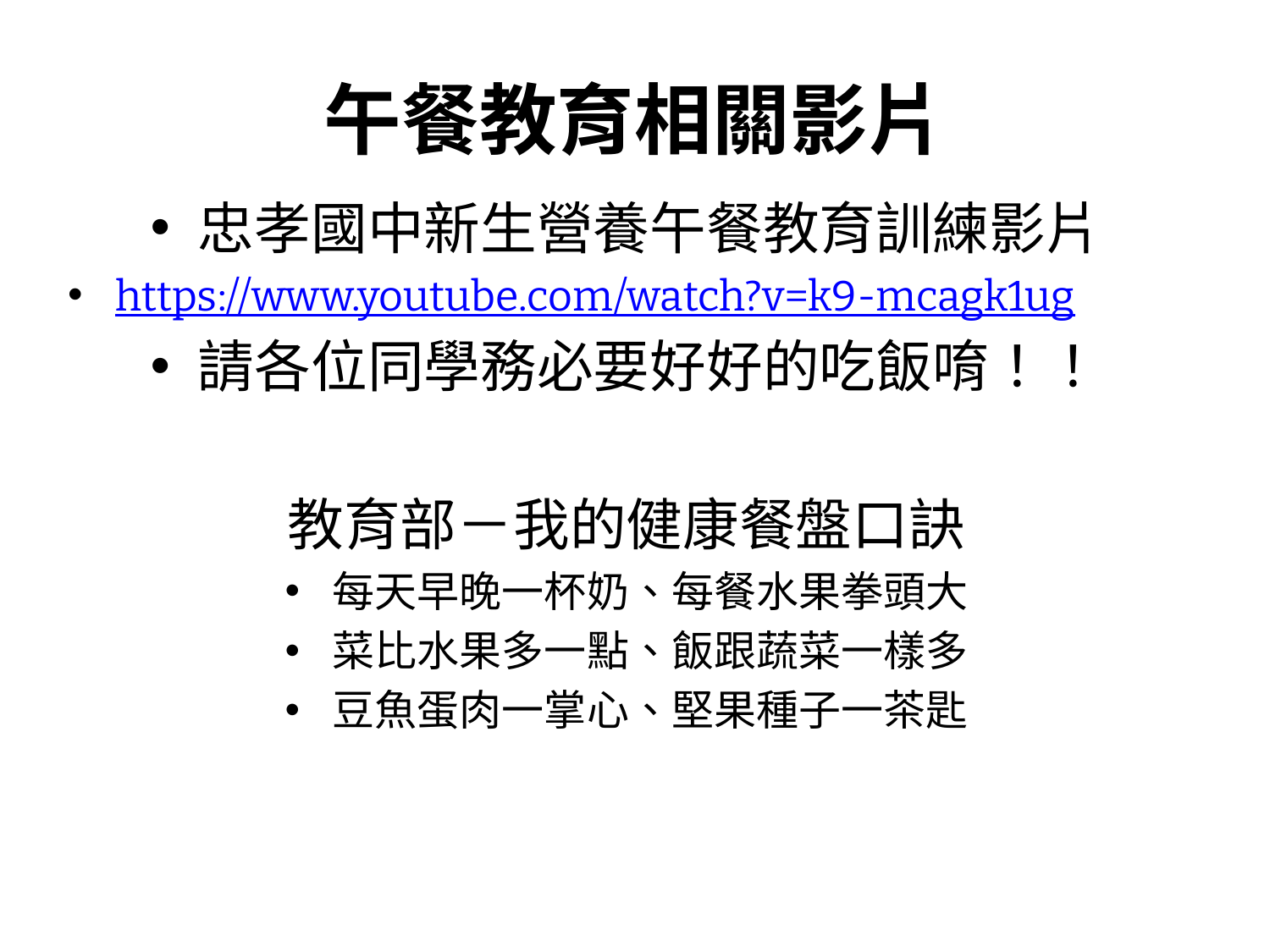

# 午餐教育相關影片
忠孝國中新生營養午餐教育訓練影片
https://www.youtube.com/watch?v=k9-mcagk1ug
請各位同學務必要好好的吃飯唷！！

教育部－我的健康餐盤口訣
每天早晚一杯奶、每餐水果拳頭大
菜比水果多一點、飯跟蔬菜一樣多
豆魚蛋肉一掌心、堅果種子一茶匙